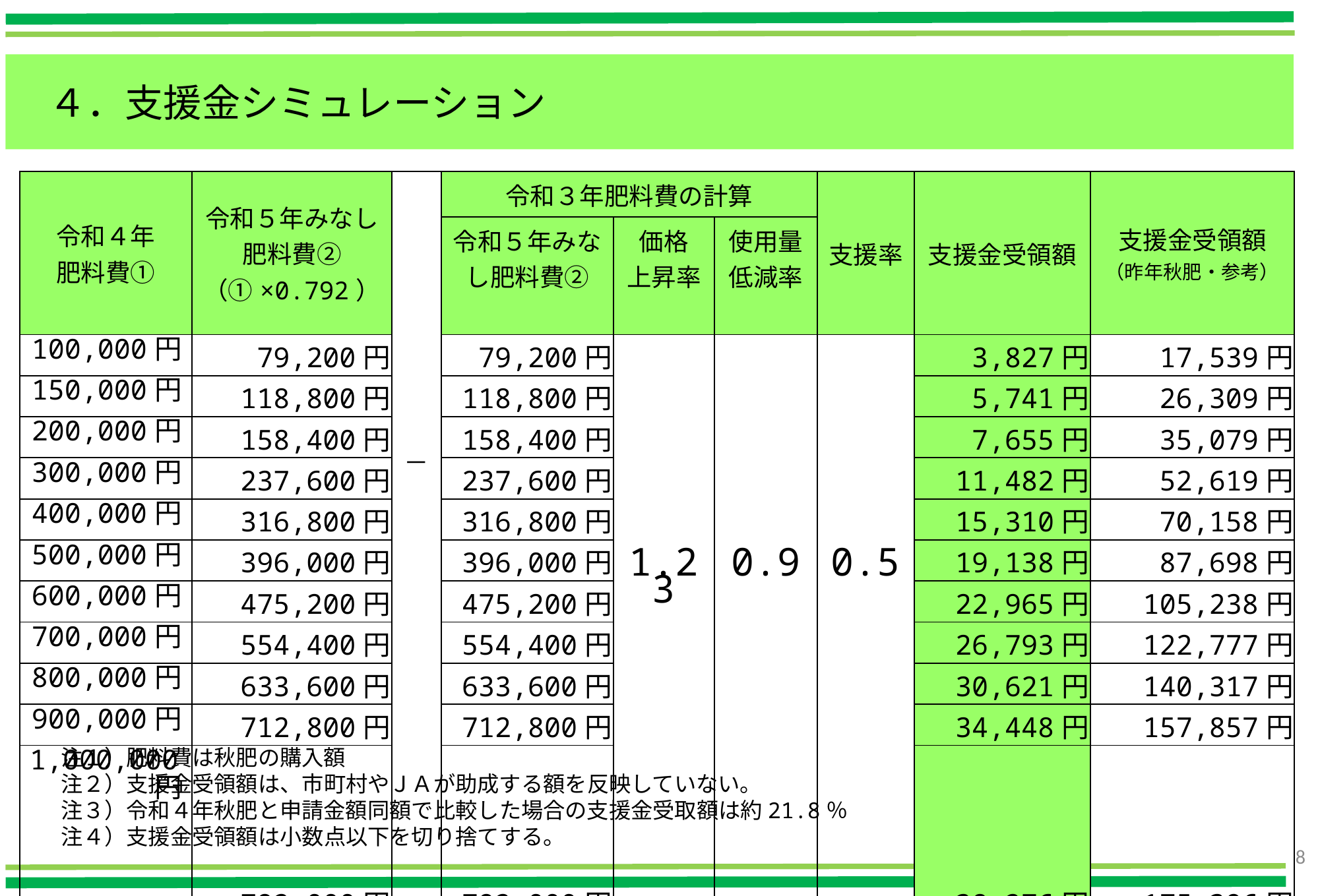

４．支援金シミュレーション
| 令和４年 肥料費① | 令和５年みなし 肥料費② （①×0.792） | － | 令和３年肥料費の計算 |  |  | 支援率 | 支援金受領額 | 支援金受領額 （昨年秋肥・参考） |
| --- | --- | --- | --- | --- | --- | --- | --- | --- |
|  |  |  | 令和５年みなし肥料費② | 価格 上昇率 | 使用量 低減率 |  |  |  |
| 100,000円 | 79,200円 |  | 79,200円 | 1.23 | 0.9 | 0.5 | 3,827円 | 17,539円 |
| 150,000円 | 118,800円 |  | 118,800円 |  |  |  | 5,741円 | 26,309円 |
| 200,000円 | 158,400円 |  | 158,400円 |  |  |  | 7,655円 | 35,079円 |
| 300,000円 | 237,600円 |  | 237,600円 |  |  |  | 11,482円 | 52,619円 |
| 400,000円 | 316,800円 |  | 316,800円 |  |  |  | 15,310円 | 70,158円 |
| 500,000円 | 396,000円 |  | 396,000円 |  |  |  | 19,138円 | 87,698円 |
| 600,000円 | 475,200円 |  | 475,200円 |  |  |  | 22,965円 | 105,238円 |
| 700,000円 | 554,400円 |  | 554,400円 |  |  |  | 26,793円 | 122,777円 |
| 800,000円 | 633,600円 |  | 633,600円 |  |  |  | 30,621円 | 140,317円 |
| 900,000円 | 712,800円 |  | 712,800円 |  |  |  | 34,448円 | 157,857円 |
| 1,000,000円 | 792,000円 |  | 792,000円 |  |  |  | 38,276円 | 175,396円 |
注１）肥料費は秋肥の購入額
注２）支援金受領額は、市町村やＪＡが助成する額を反映していない。
注３）令和４年秋肥と申請金額同額で比較した場合の支援金受取額は約21.8％
注４）支援金受領額は小数点以下を切り捨てする。
8